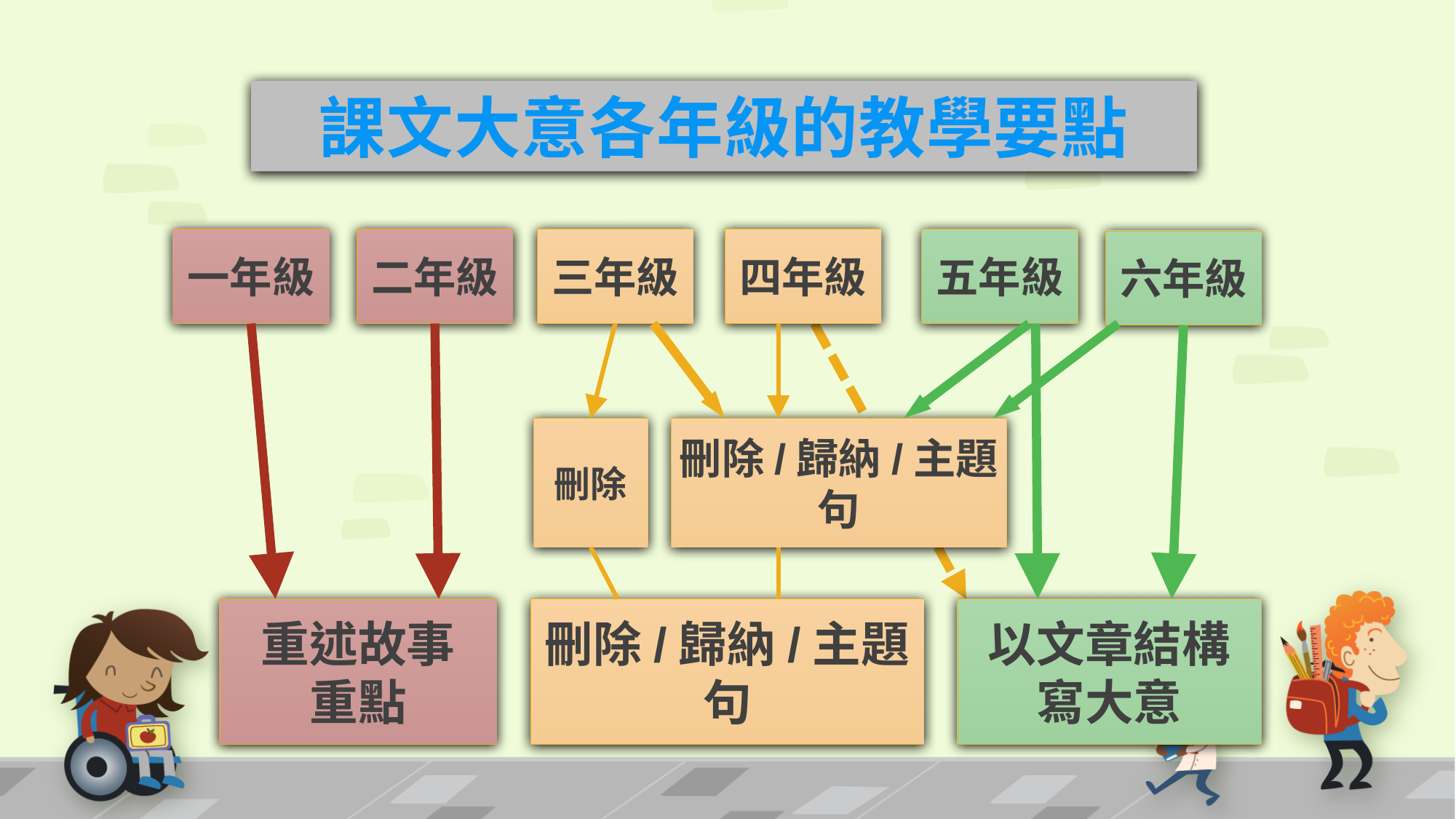

課文大意各年級的教學要點
一年級
二年級
三年級
四年級
五年級
六年級
刪除
刪除/歸納/主題句
重述故事
重點
刪除/歸納/主題句
以文章結構
寫大意